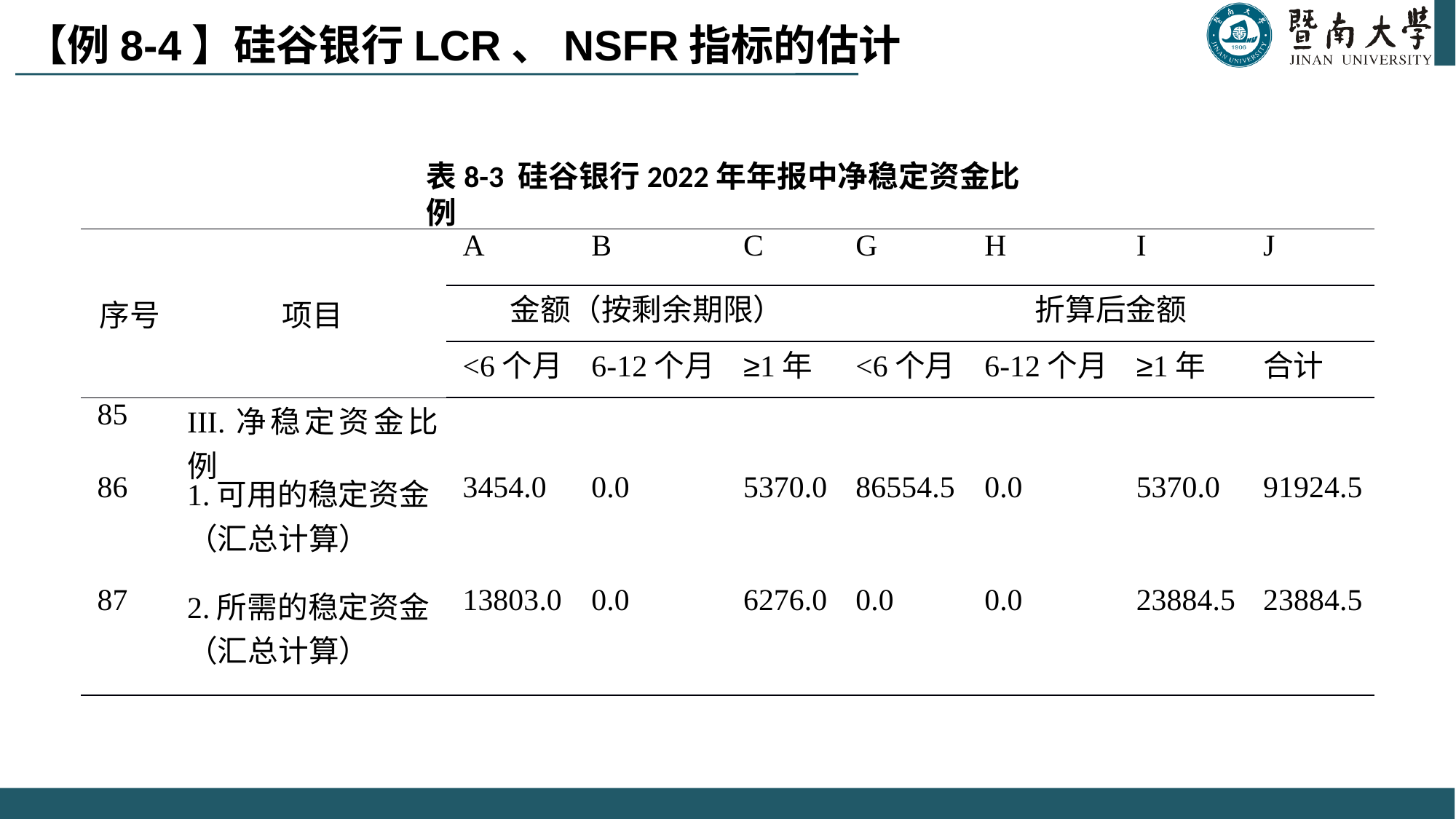

# 【例8-4】硅谷银行LCR、NSFR指标的估计
表8-3 硅谷银行2022年年报中净稳定资金比例
| 序号 | 项目 | A | B | C | G | H | I | J |
| --- | --- | --- | --- | --- | --- | --- | --- | --- |
|  |  | 金额（按剩余期限） |  |  | 折算后金额 |  |  |  |
|  |  | <6个月 | 6-12个月 | ≥1年 | <6个月 | 6-12个月 | ≥1年 | 合计 |
| 85 | III.净稳定资金比例 |  |  |  |  |  |  |  |
| 86 | 1.可用的稳定资金 （汇总计算） | 3454.0 | 0.0 | 5370.0 | 86554.5 | 0.0 | 5370.0 | 91924.5 |
| 87 | 2.所需的稳定资金 （汇总计算） | 13803.0 | 0.0 | 6276.0 | 0.0 | 0.0 | 23884.5 | 23884.5 |